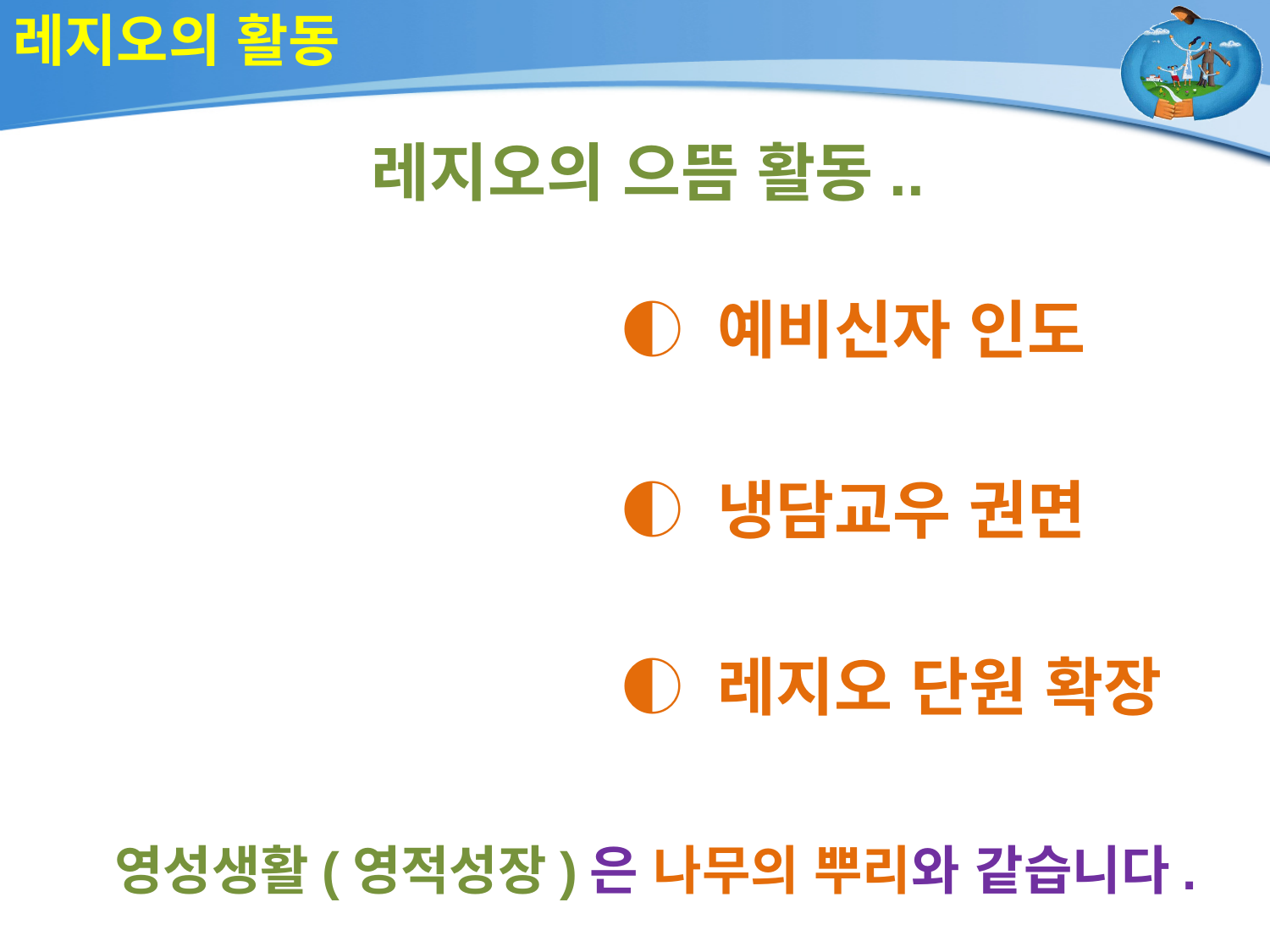

# 레지오의 활동
레지오의 으뜸 활동..
 ◐ 예비신자 인도
​

 ◐ 냉담교우 권면

 ◐ 레지오 단원 확장

 영성생활(영적성장)은 나무의 뿌리와 같습니다.